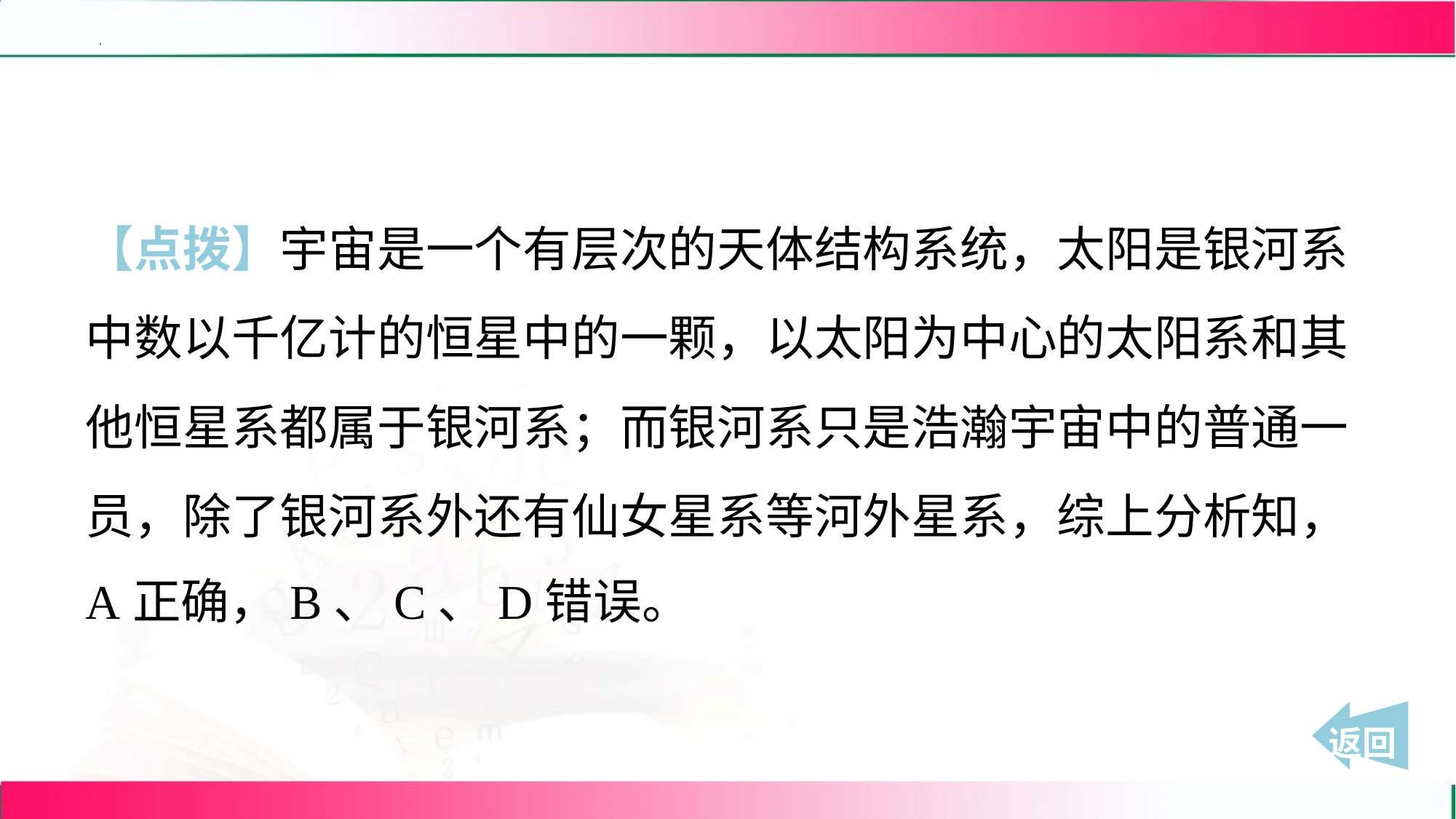

【点拨】宇宙是一个有层次的天体结构系统，太阳是银河系
中数以千亿计的恒星中的一颗，以太阳为中心的太阳系和其
他恒星系都属于银河系；而银河系只是浩瀚宇宙中的普通一
员，除了银河系外还有仙女星系等河外星系，综上分析知，
A正确，B、C、D错误。
 返回